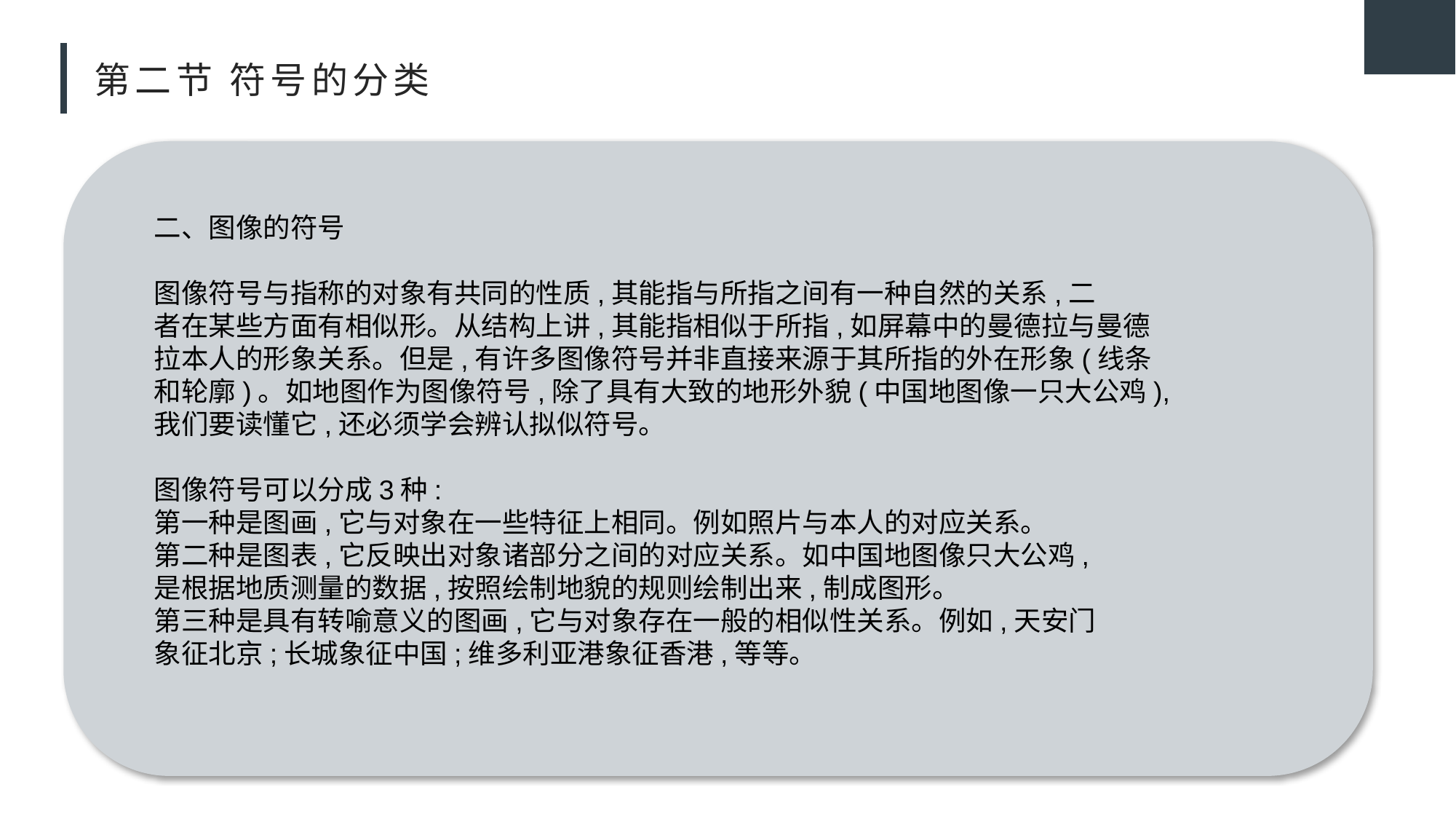

# 第二节 符号的分类

二、图像的符号

图像符号与指称的对象有共同的性质,其能指与所指之间有一种自然的关系,二
者在某些方面有相似形。从结构上讲,其能指相似于所指,如屏幕中的曼德拉与曼德
拉本人的形象关系。但是,有许多图像符号并非直接来源于其所指的外在形象(线条
和轮廓)。如地图作为图像符号,除了具有大致的地形外貌(中国地图像一只大公鸡),
我们要读懂它,还必须学会辨认拟似符号。

图像符号可以分成3种:
第一种是图画,它与对象在一些特征上相同。例如照片与本人的对应关系。
第二种是图表,它反映出对象诸部分之间的对应关系。如中国地图像只大公鸡,
是根据地质测量的数据,按照绘制地貌的规则绘制出来,制成图形。
第三种是具有转喻意义的图画,它与对象存在一般的相似性关系。例如,天安门
象征北京;长城象征中国;维多利亚港象征香港,等等。